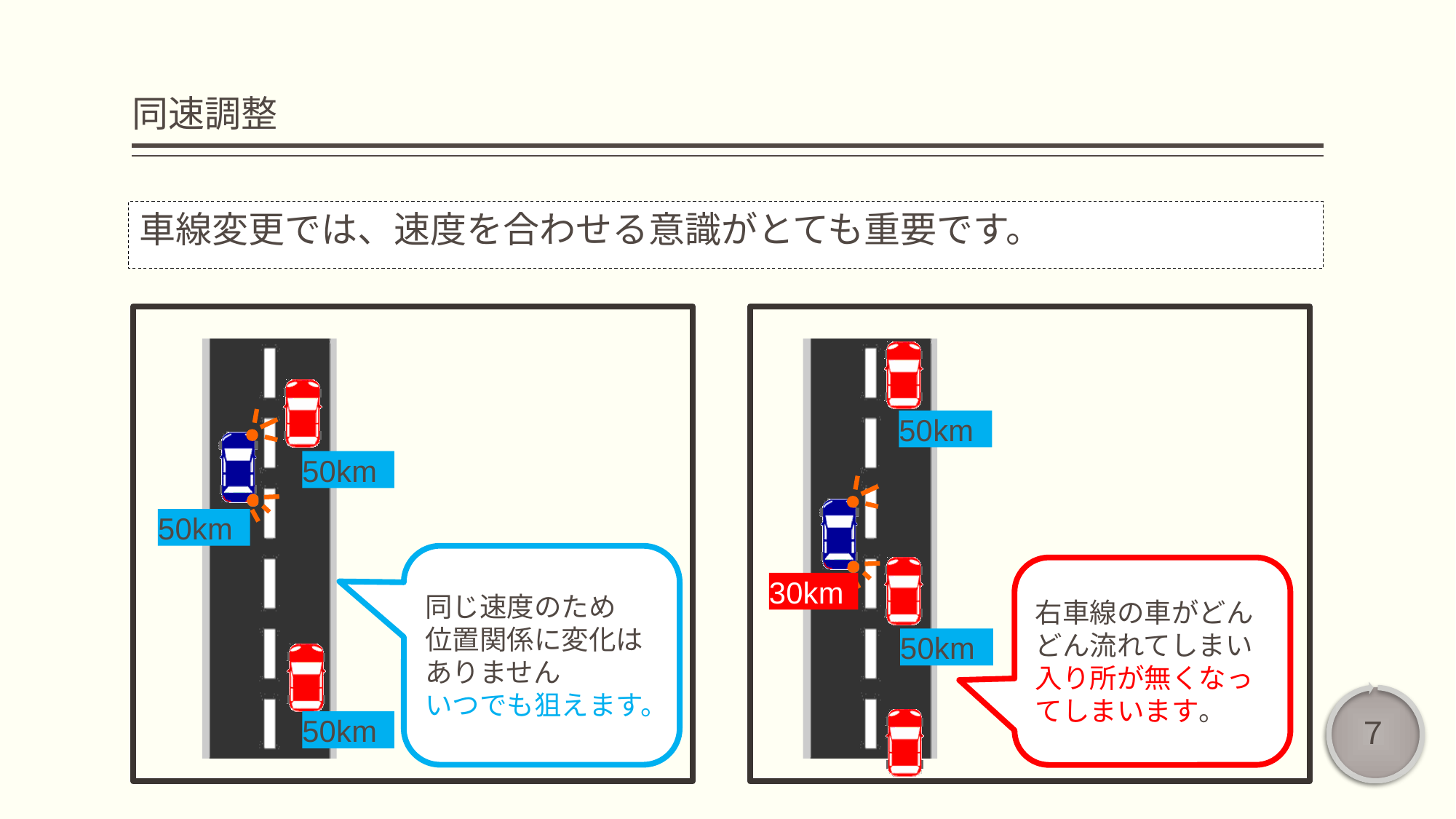

# 同速調整
車線変更では、速度を合わせる意識がとても重要です。

50km

50km

30km

50km

同じ速度のため
位置関係に変化はありません
いつでも狙えます。

右車線の車がどんどん流れてしまい入り所が無くなってしまいます。
50km

７

50km